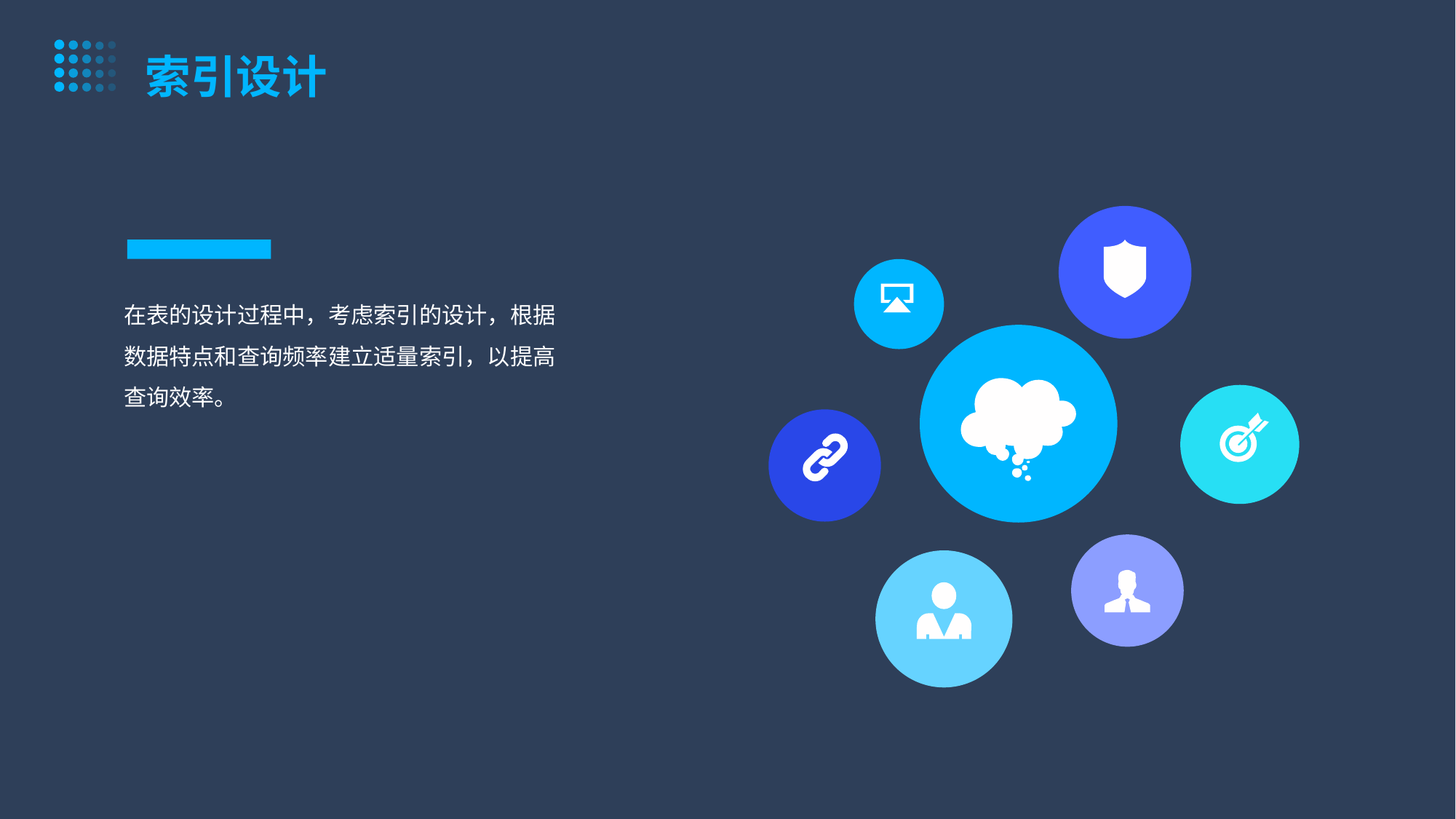

索引设计

在表的设计过程中，考虑索引的设计，根据数据特点和查询频率建立适量索引，以提高查询效率。